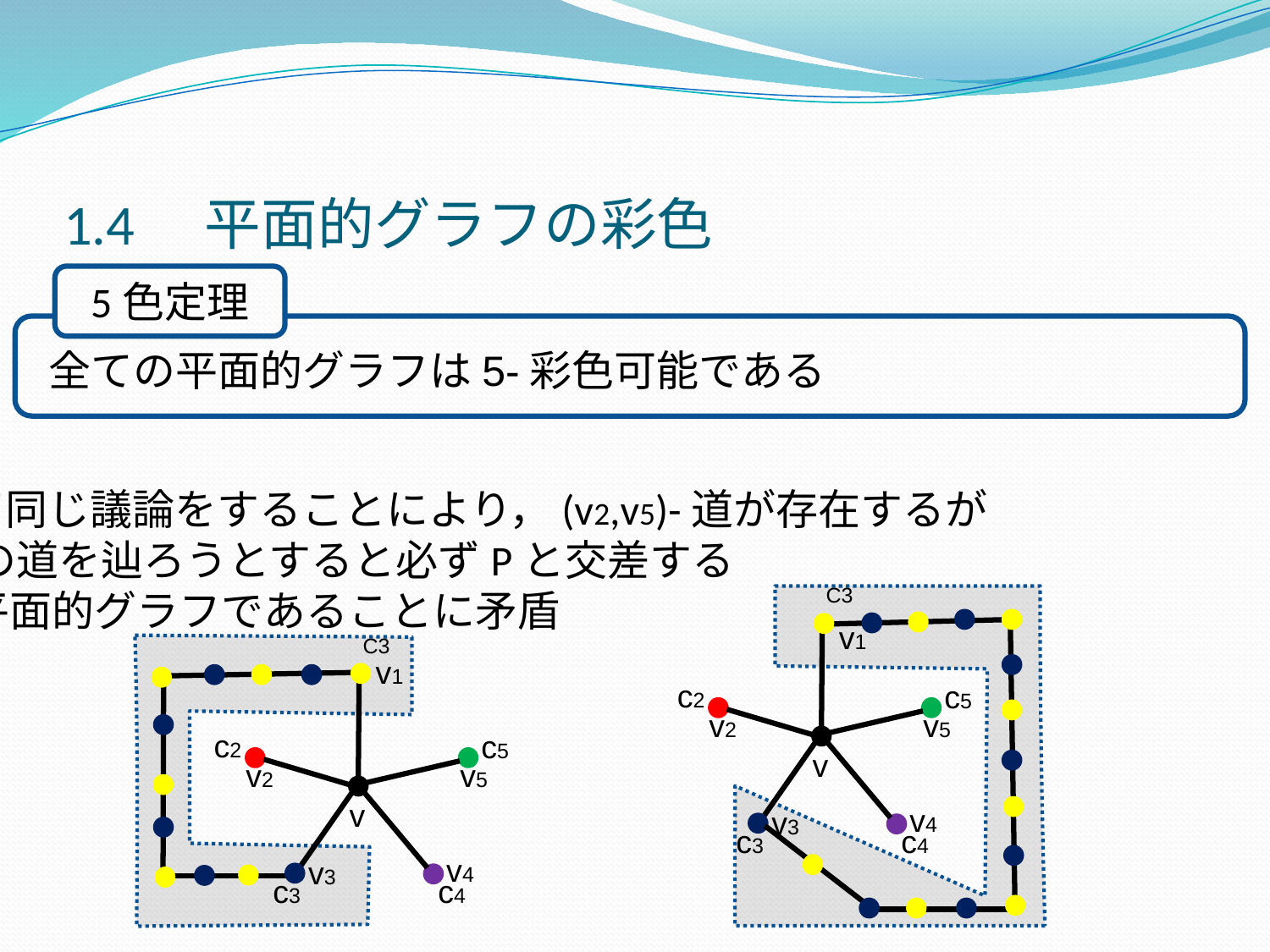

# 1.4　平面的グラフの彩色

5色定理

全ての平面的グラフは5-彩色可能である

証明：
v2,v5に対して同じ議論をすることにより，(v2,v5)-道が存在するが
v2からv5への道を辿ろうとすると必ずPと交差する
これはGが平面的グラフであることに矛盾
　　　　　　　　　　　　　　　　　　　　　　　　　　　　　　　　　　　　　　　　□

C3

v1

v2
v5
v
v4
v3

C3

v1

v2
v5
v
v4
v3

c2
c5

c2
c5

c3
c4

c3
c4